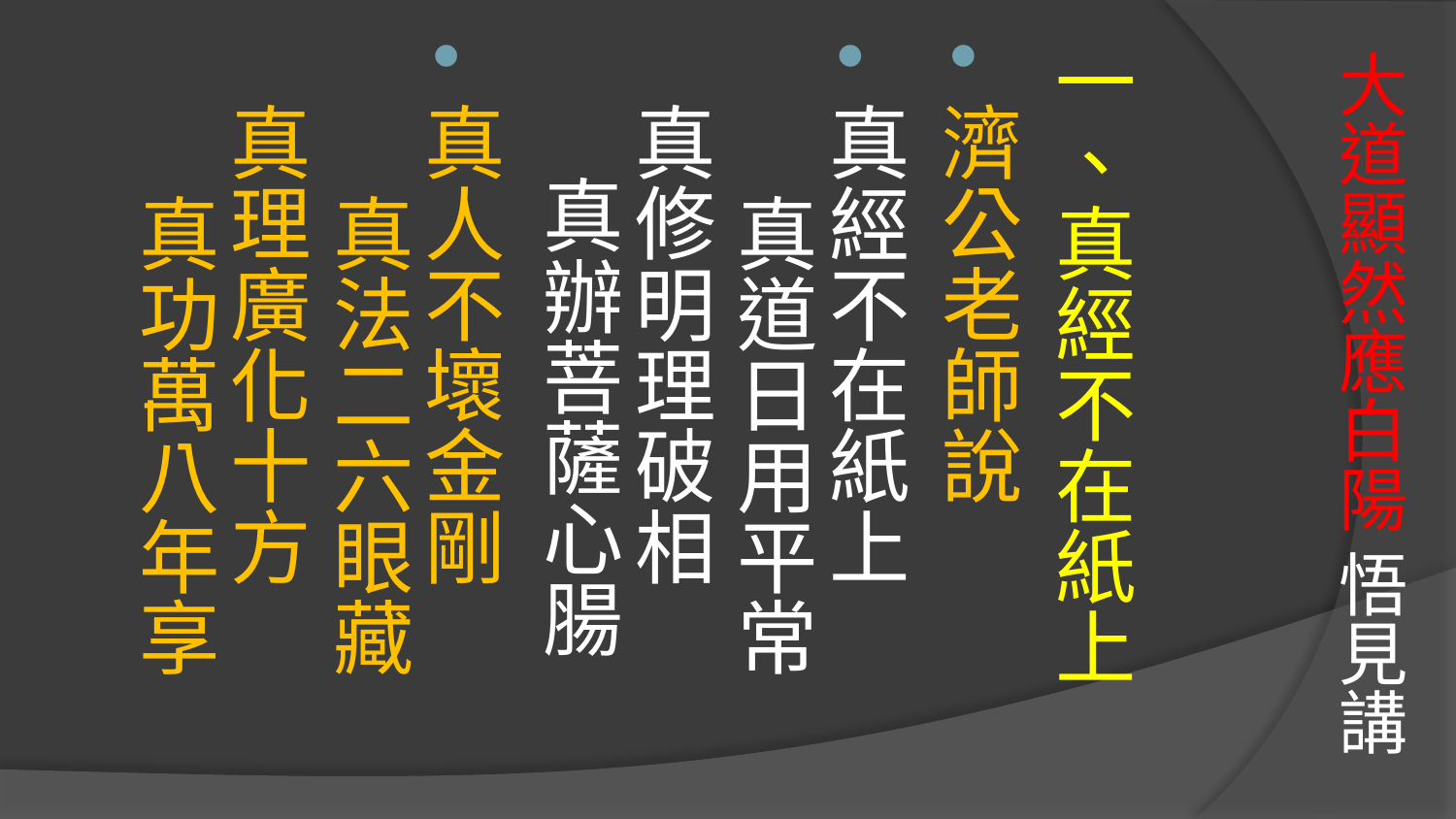

# 大道顯然應白陽 悟見講
一、真經不在紙上
濟公老師說
真經不在紙上　            真道日用平常 
真修明理破相　           真辦菩薩心腸
真人不壞金剛　            真法二六眼藏 
真理廣化十方　            真功萬八年享